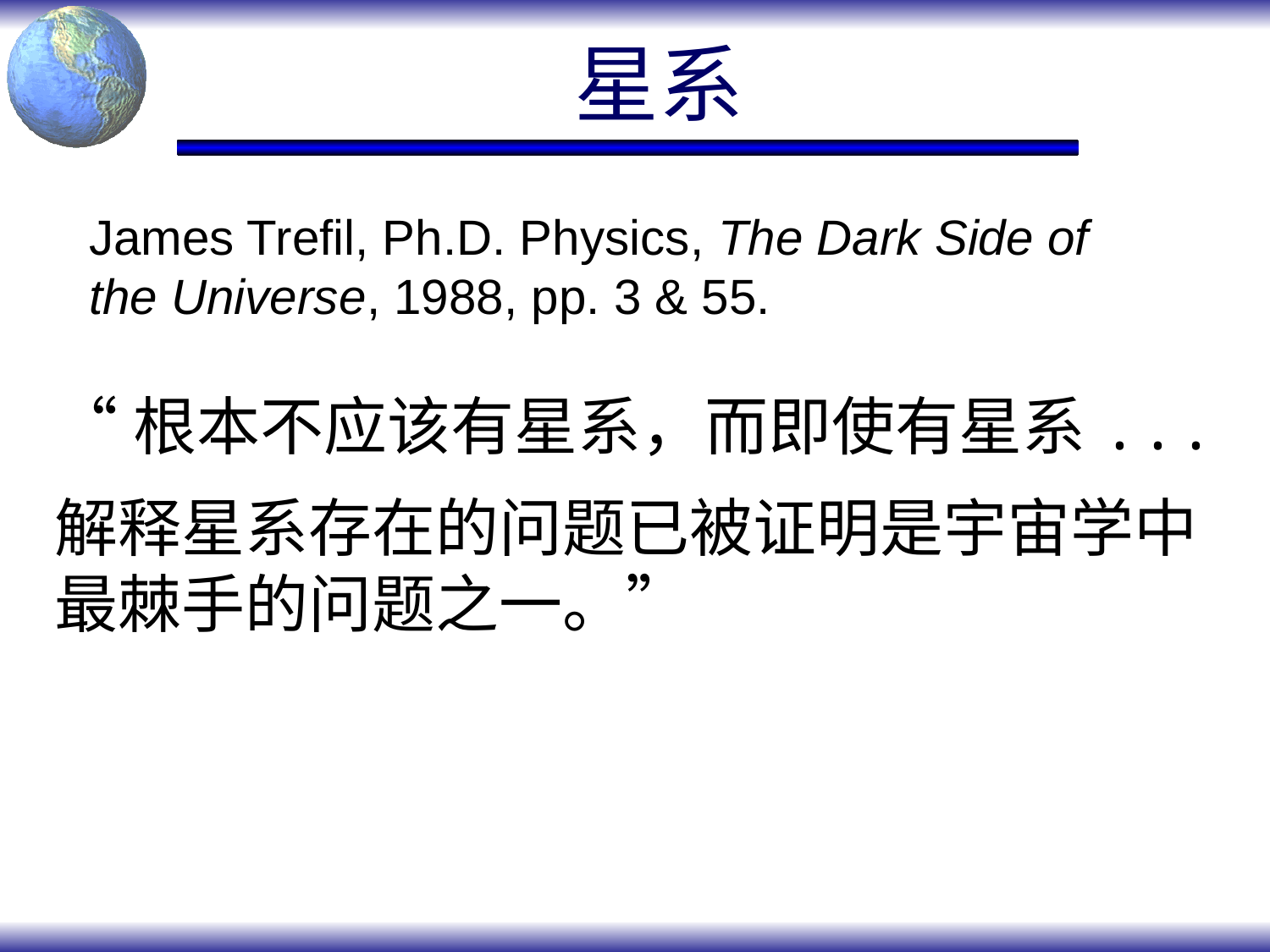

# 星系
James Trefil, Ph.D. Physics, The Dark Side of the Universe, 1988, pp. 3 & 55.
“根本不应该有星系，而即使有星系...
解释星系存在的问题已被证明是宇宙学中最棘手的问题之一。”